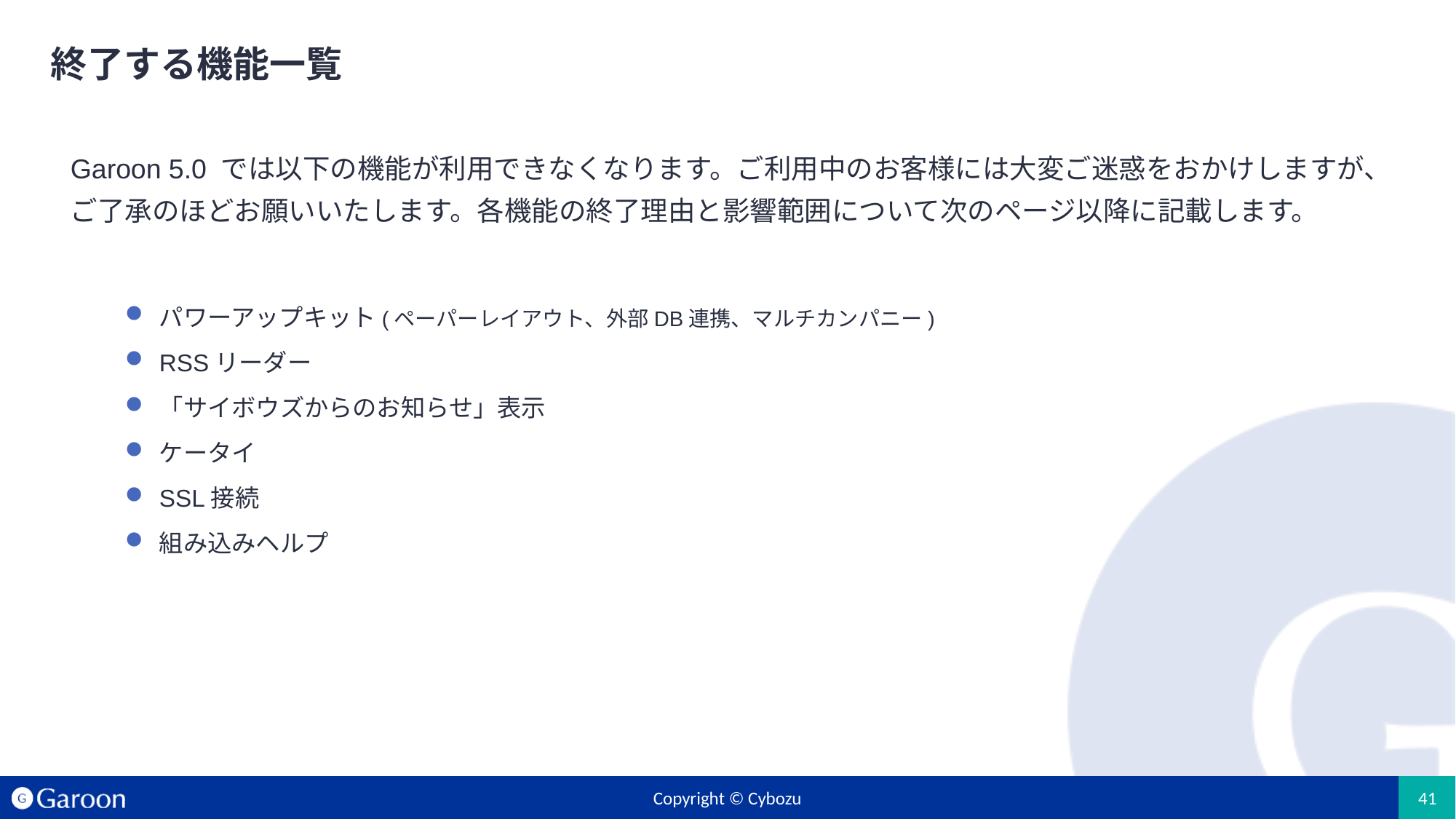

# 終了する機能一覧
Garoon 5.0 では以下の機能が利用できなくなります。ご利用中のお客様には大変ご迷惑をおかけしますが、ご了承のほどお願いいたします。各機能の終了理由と影響範囲について次のページ以降に記載します。

パワーアップキット(ペーパーレイアウト、外部DB連携、マルチカンパニー)
RSSリーダー
「サイボウズからのお知らせ」表示
ケータイ
SSL接続
組み込みヘルプ